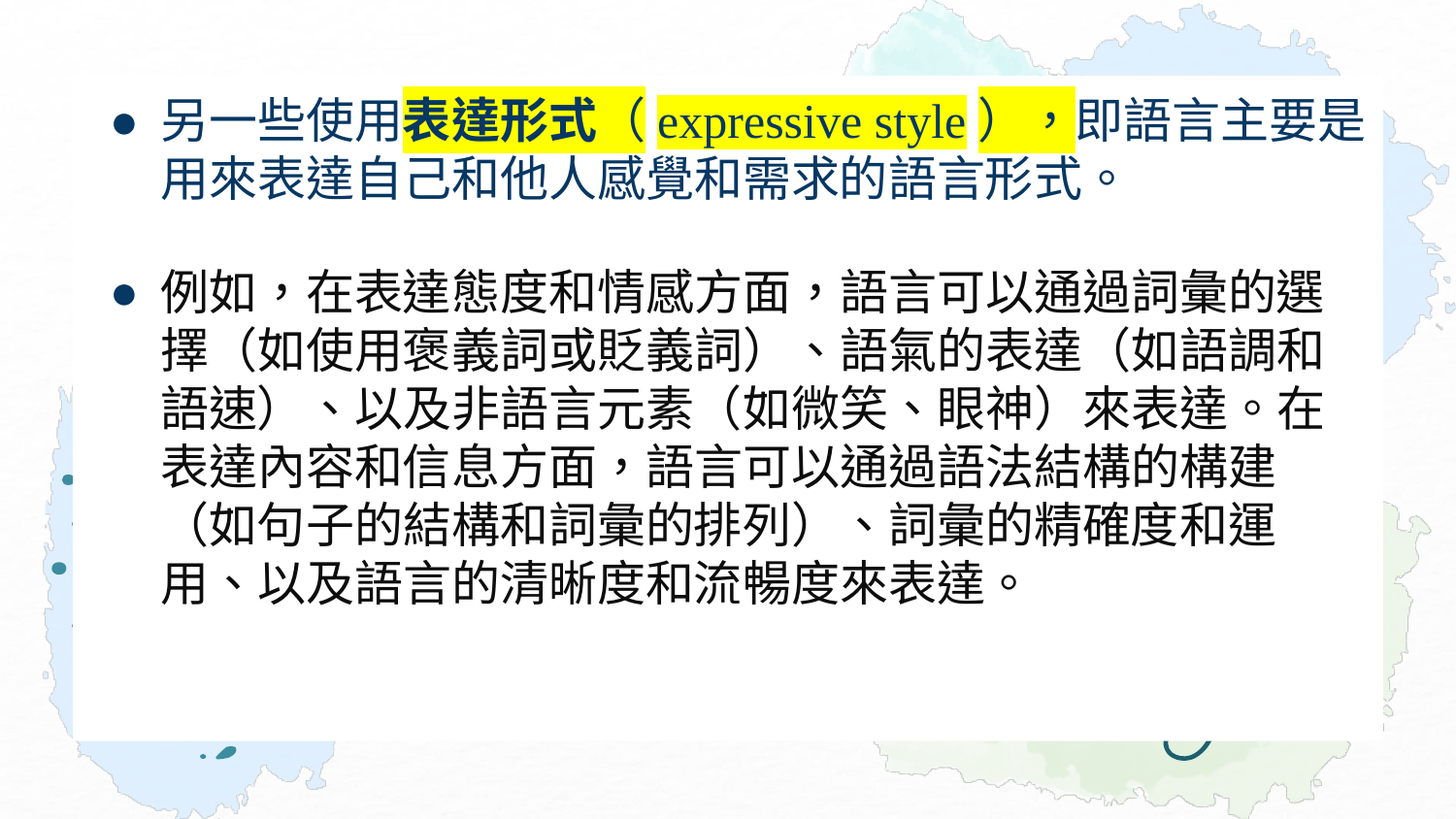

另一些使用表達形式（expressive style），即語言主要是用來表達自己和他人感覺和需求的語言形式。
例如，在表達態度和情感方面，語言可以通過詞彙的選擇（如使用褒義詞或貶義詞）、語氣的表達（如語調和語速）、以及非語言元素（如微笑、眼神）來表達。在表達內容和信息方面，語言可以通過語法結構的構建（如句子的結構和詞彙的排列）、詞彙的精確度和運用、以及語言的清晰度和流暢度來表達。